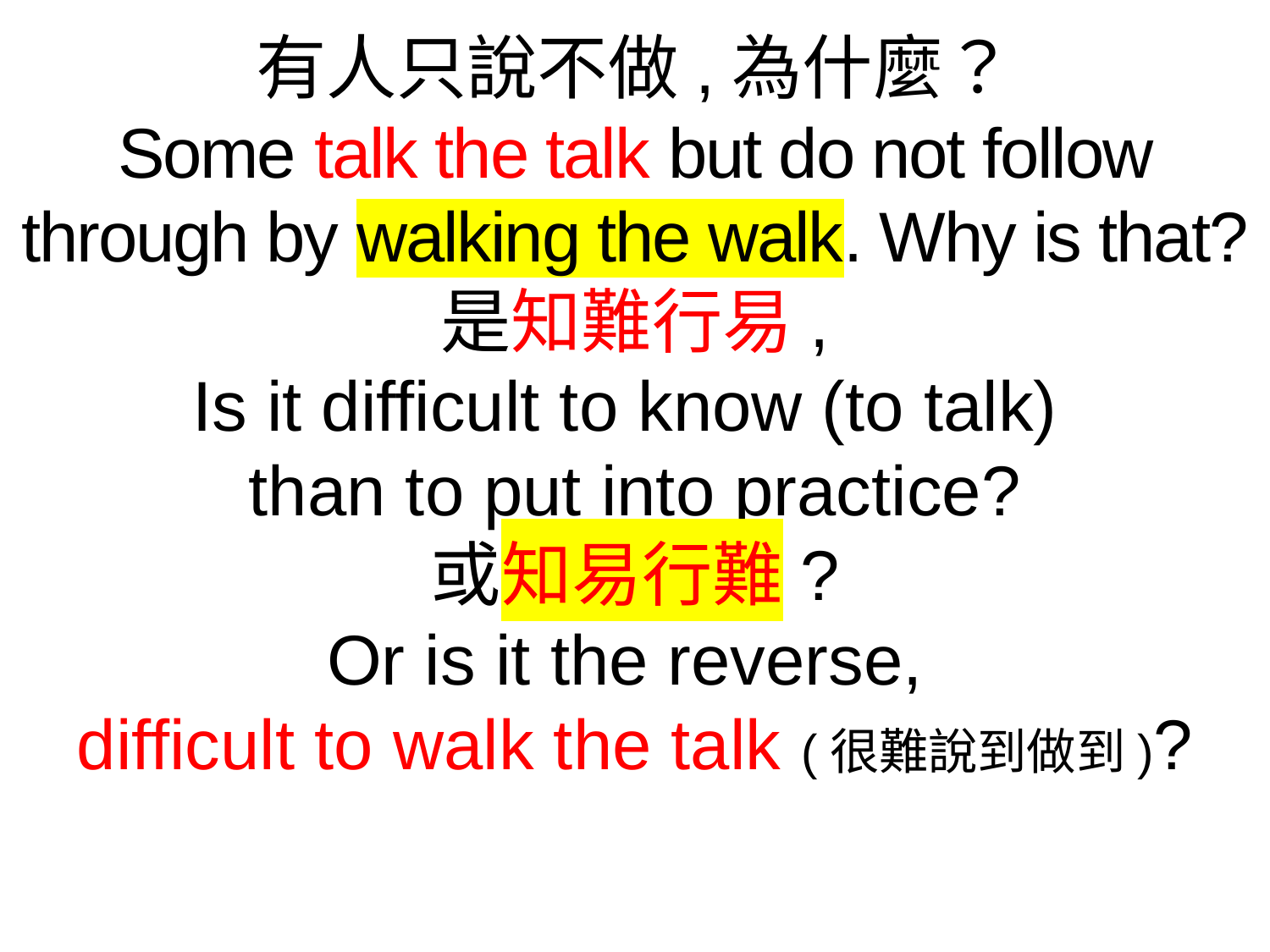

有人只說不做,為什麼？
Some talk the talk but do not follow through by walking the walk. Why is that?
是知難行易,
Is it difficult to know (to talk)
than to put into practice?
或知易行難?
Or is it the reverse,
difficult to walk the talk (很難說到做到)?